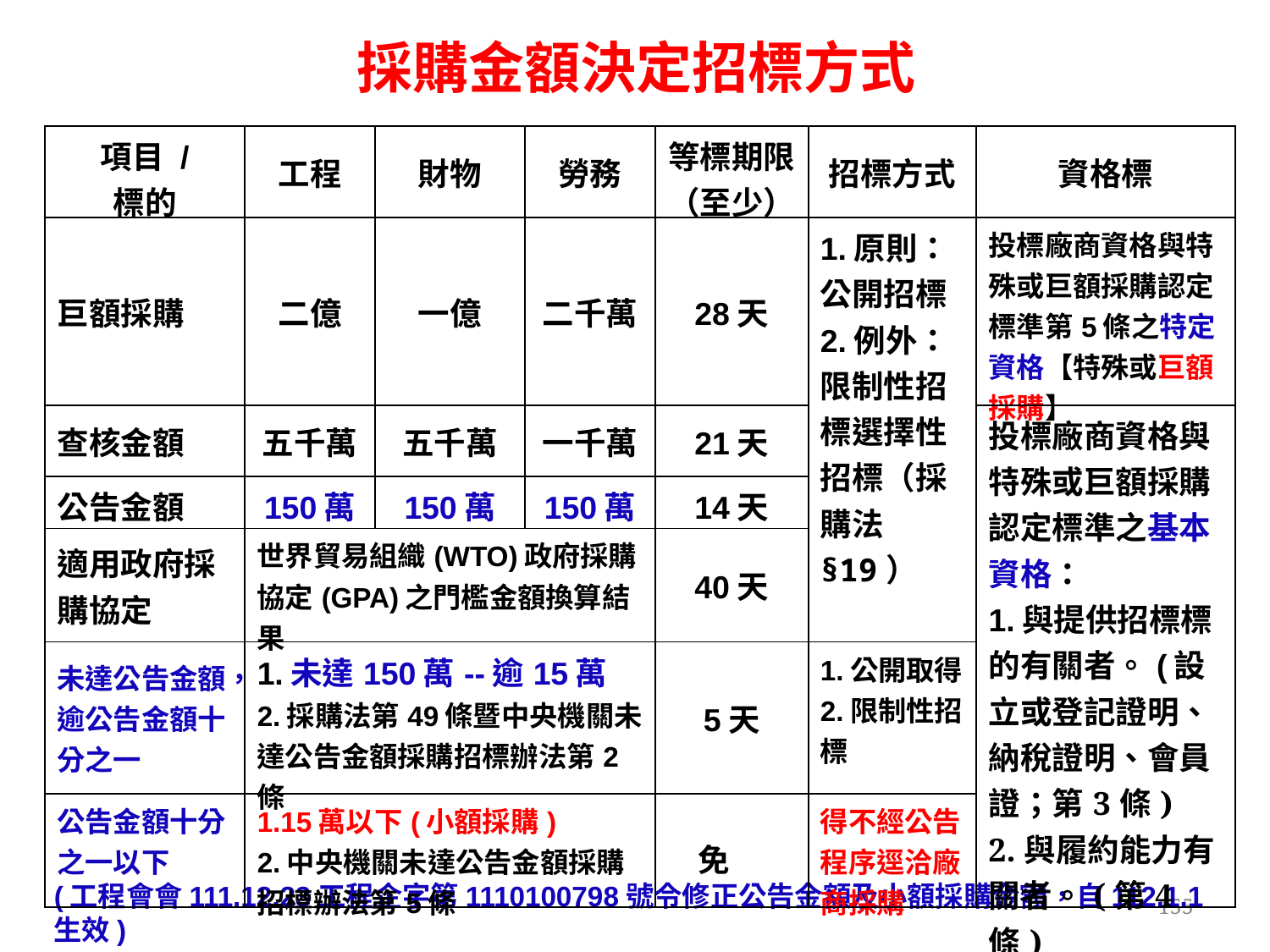

採購金額決定招標方式
| 項目 / 標的 | 工程 | 財物 | 勞務 | 等標期限 （至少） | 招標方式 | 資格標 |
| --- | --- | --- | --- | --- | --- | --- |
| 巨額採購 | 二億 | 一億 | 二千萬 | 28天 | 1.原則： 公開招標 2.例外： 限制性招標選擇性招標（採購法§19） | 投標廠商資格與特殊或巨額採購認定標準第5條之特定資格【特殊或巨額採購】 |
| 查核金額 | 五千萬 | 五千萬 | 一千萬 | 21天 |  | 投標廠商資格與特殊或巨額採購認定標準之基本資格： 1.與提供招標標的有關者。(設立或登記證明、納稅證明、會員證；第3條) 2.與履約能力有關者。(第4條) |
| 公告金額 | 150萬 | 150萬 | 150萬 | 14天 |  |  |
| 適用政府採購協定 | 世界貿易組織(WTO)政府採購協定(GPA)之門檻金額換算結果 |  |  | 40天 |  |  |
| 未達公告金額，逾公告金額十分之一 | 1.未達150萬--逾15萬 2.採購法第49條暨中央機關未達公告金額採購招標辦法第2條 |  |  | 5天 | 1.公開取得 2.限制性招標 |  |
| 公告金額十分之一以下 | 1.15萬以下(小額採購) 2.中央機關未達公告金額採購招標辦法第5條 |  |  | 免 | 得不經公告程序逕洽廠商採購 |  |

(工程會會111.12.23工程企字第1110100798號令修正公告金額及小額採購金額，自112.1.1生效)
155